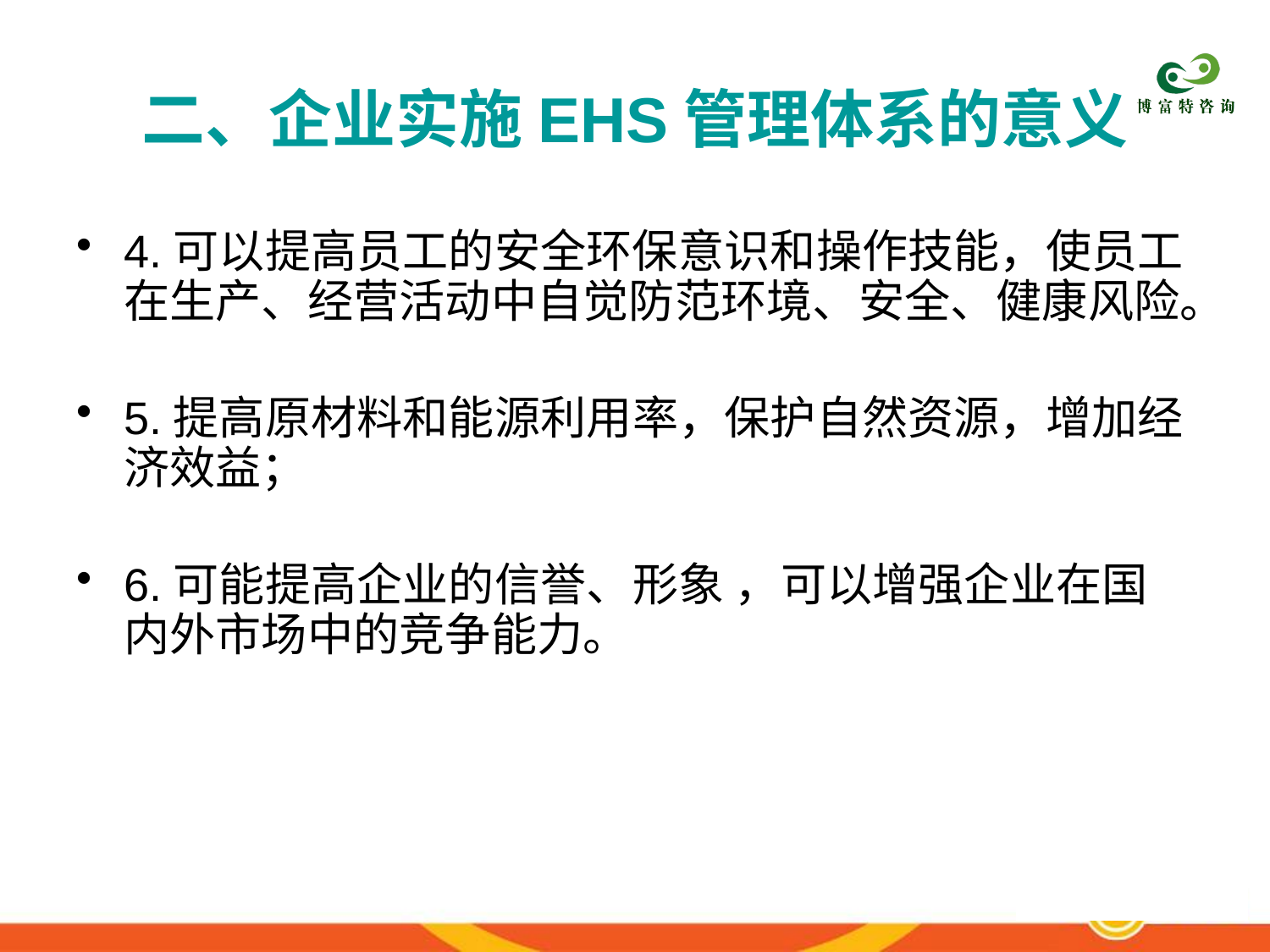

# 二、企业实施EHS管理体系的意义
4.可以提高员工的安全环保意识和操作技能，使员工在生产、经营活动中自觉防范环境、安全、健康风险。

5.提高原材料和能源利用率，保护自然资源，增加经济效益；

6.可能提高企业的信誉、形象 ，可以增强企业在国内外市场中的竞争能力。